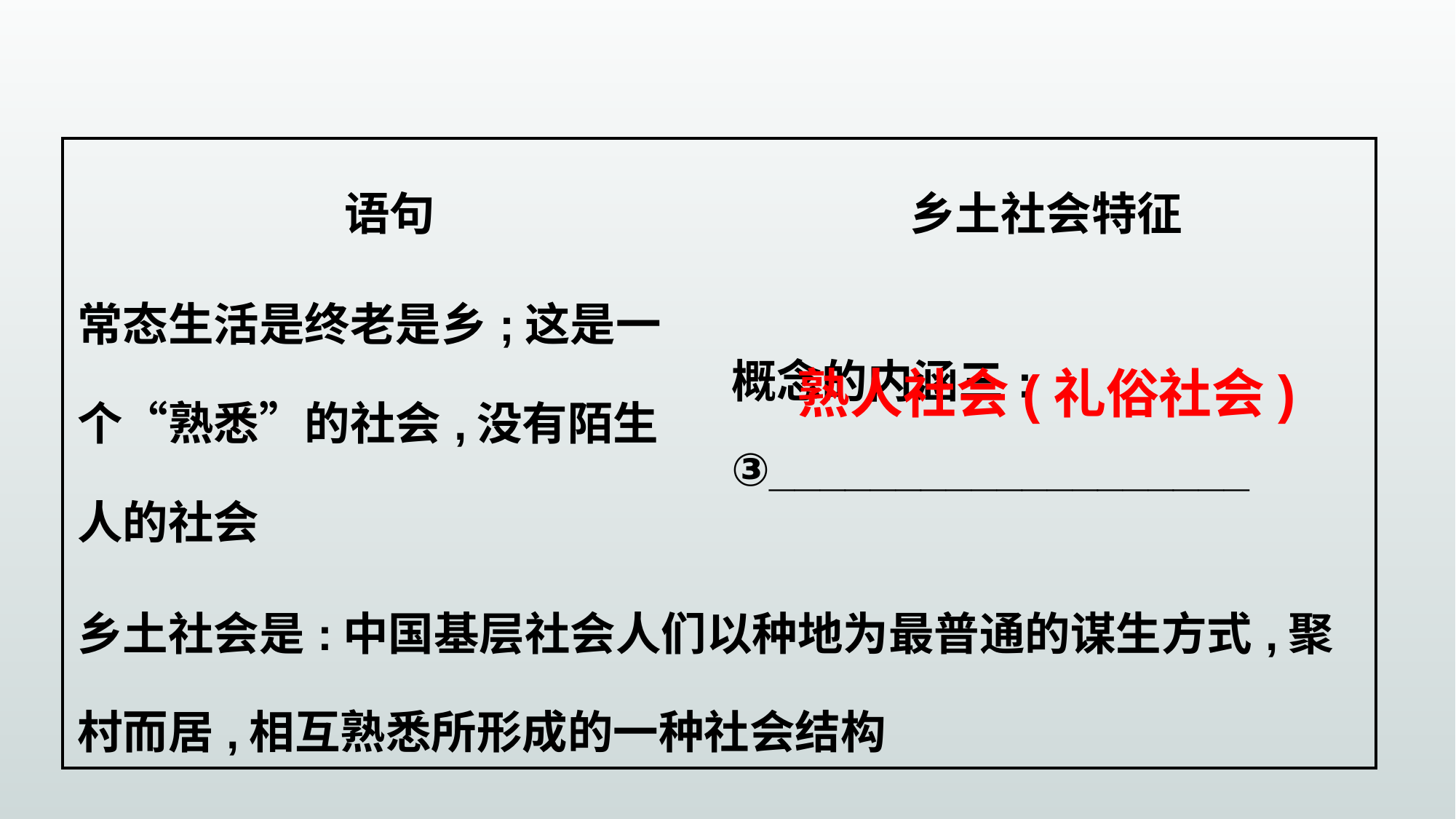

| 语句 | 乡土社会特征 |
| --- | --- |
| 常态生活是终老是乡;这是一个“熟悉”的社会,没有陌生人的社会 | 概念的内涵三: ③\_\_\_\_\_\_\_\_\_\_\_\_\_\_\_\_\_\_\_ |
| 乡土社会是:中国基层社会人们以种地为最普通的谋生方式,聚村而居,相互熟悉所形成的一种社会结构 |  |
熟人社会(礼俗社会)